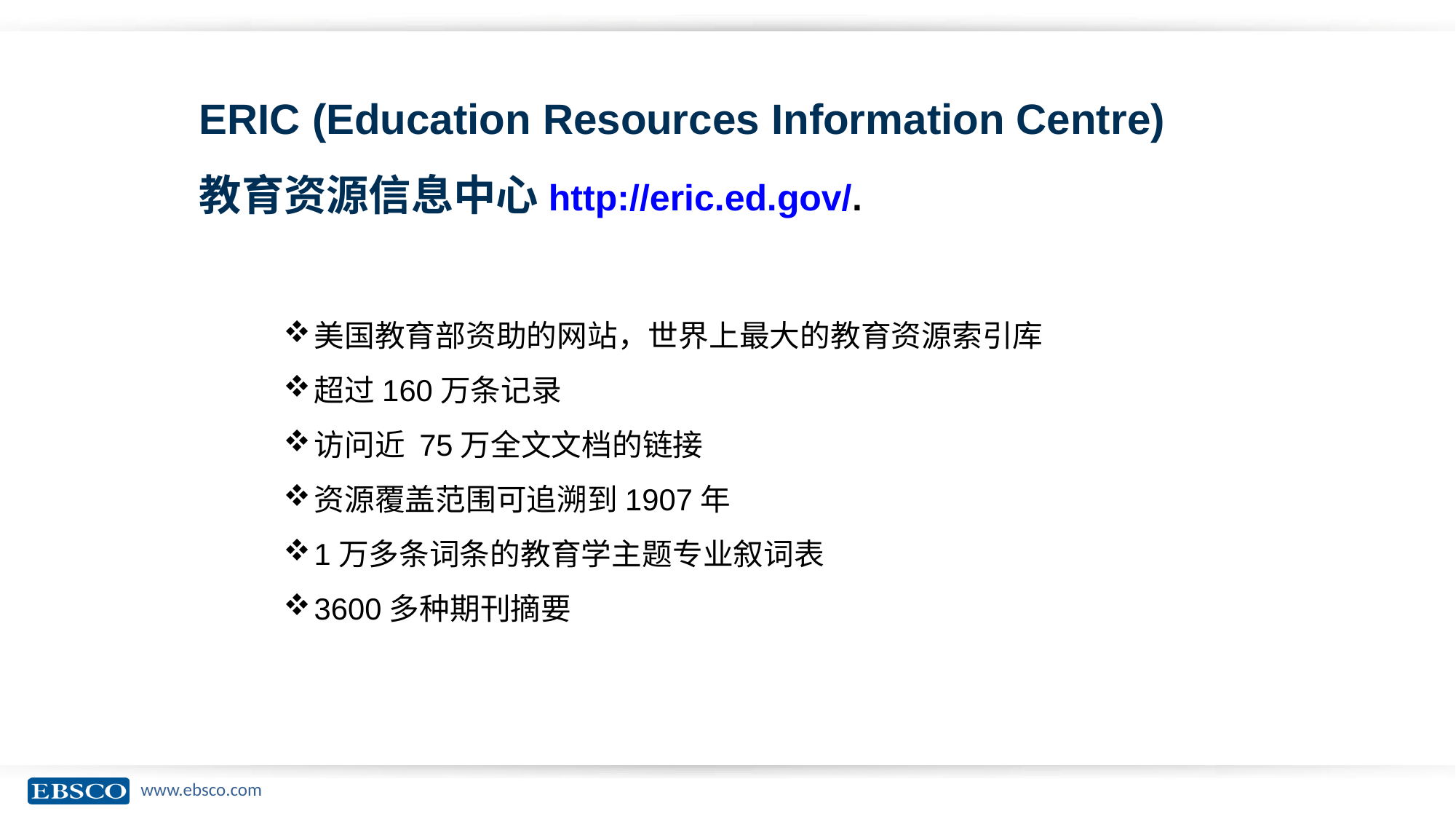

ERIC (Education Resources Information Centre)
教育资源信息中心http://eric.ed.gov/.

美国教育部资助的网站，世界上最大的教育资源索引库
超过160万条记录
访问近 75万全文文档的链接
资源覆盖范围可追溯到1907年
1万多条词条的教育学主题专业叙词表
3600多种期刊摘要